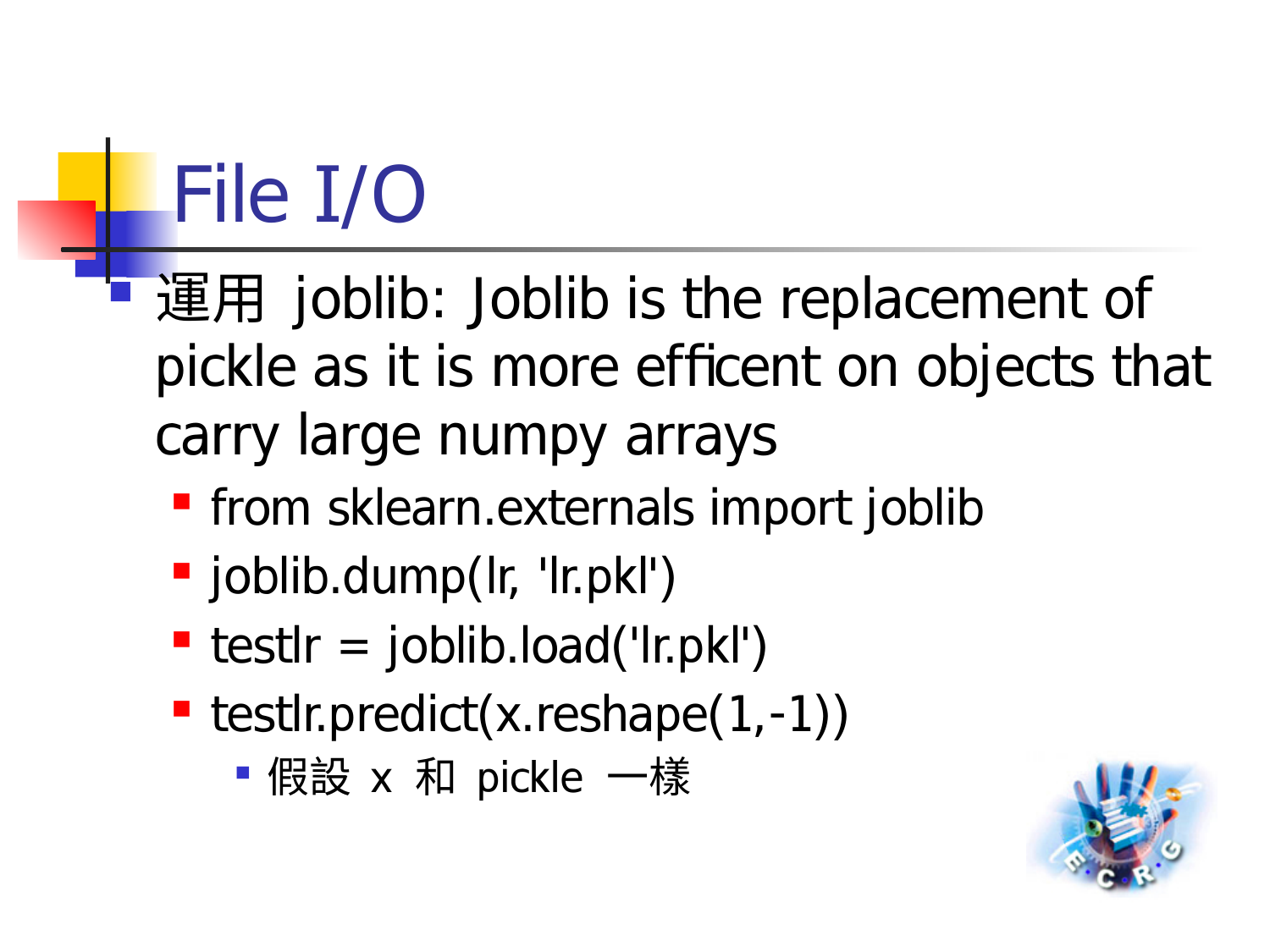

# File I/O
運用 joblib: Joblib is the replacement of pickle as it is more efficent on objects that carry large numpy arrays
from sklearn.externals import joblib
joblib.dump(lr, 'lr.pkl')
testlr = joblib.load('lr.pkl')
testlr.predict(x.reshape(1,-1))
假設 x 和 pickle 一樣